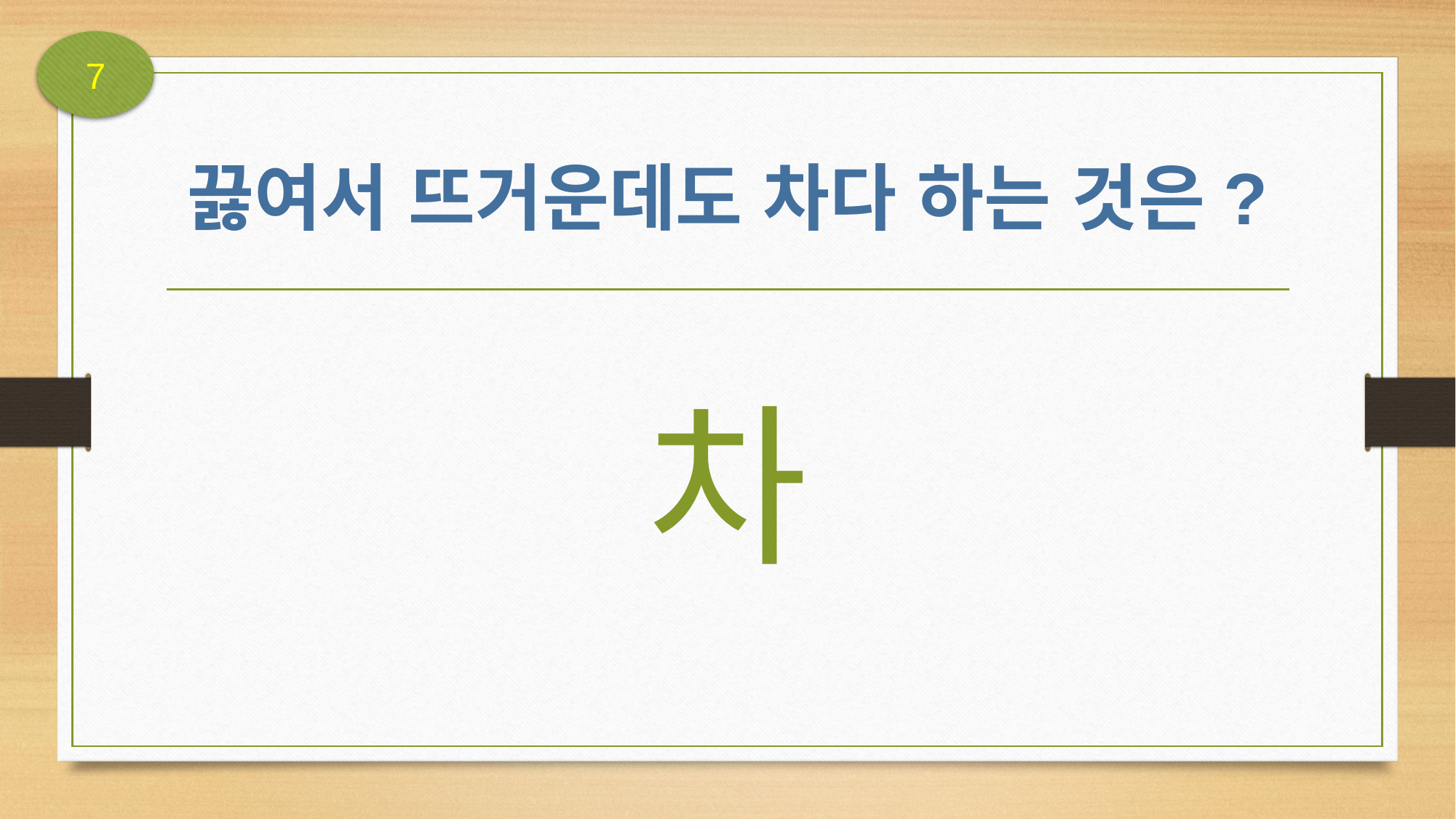

7
# 끓여서 뜨거운데도 차다 하는 것은?
차